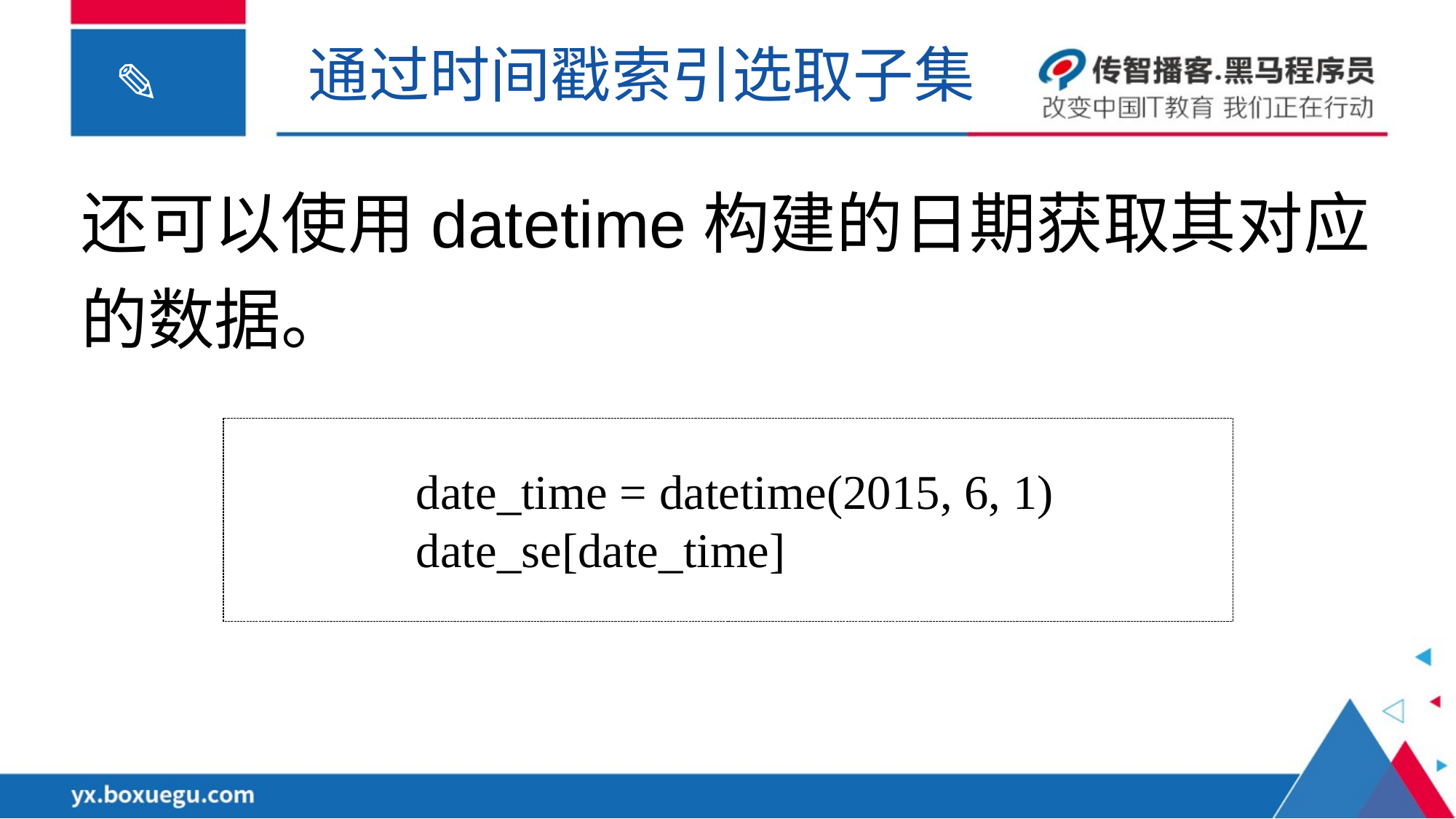

通过时间戳索引选取子集
还可以使用datetime构建的日期获取其对应的数据。

date_time = datetime(2015, 6, 1)
date_se[date_time]